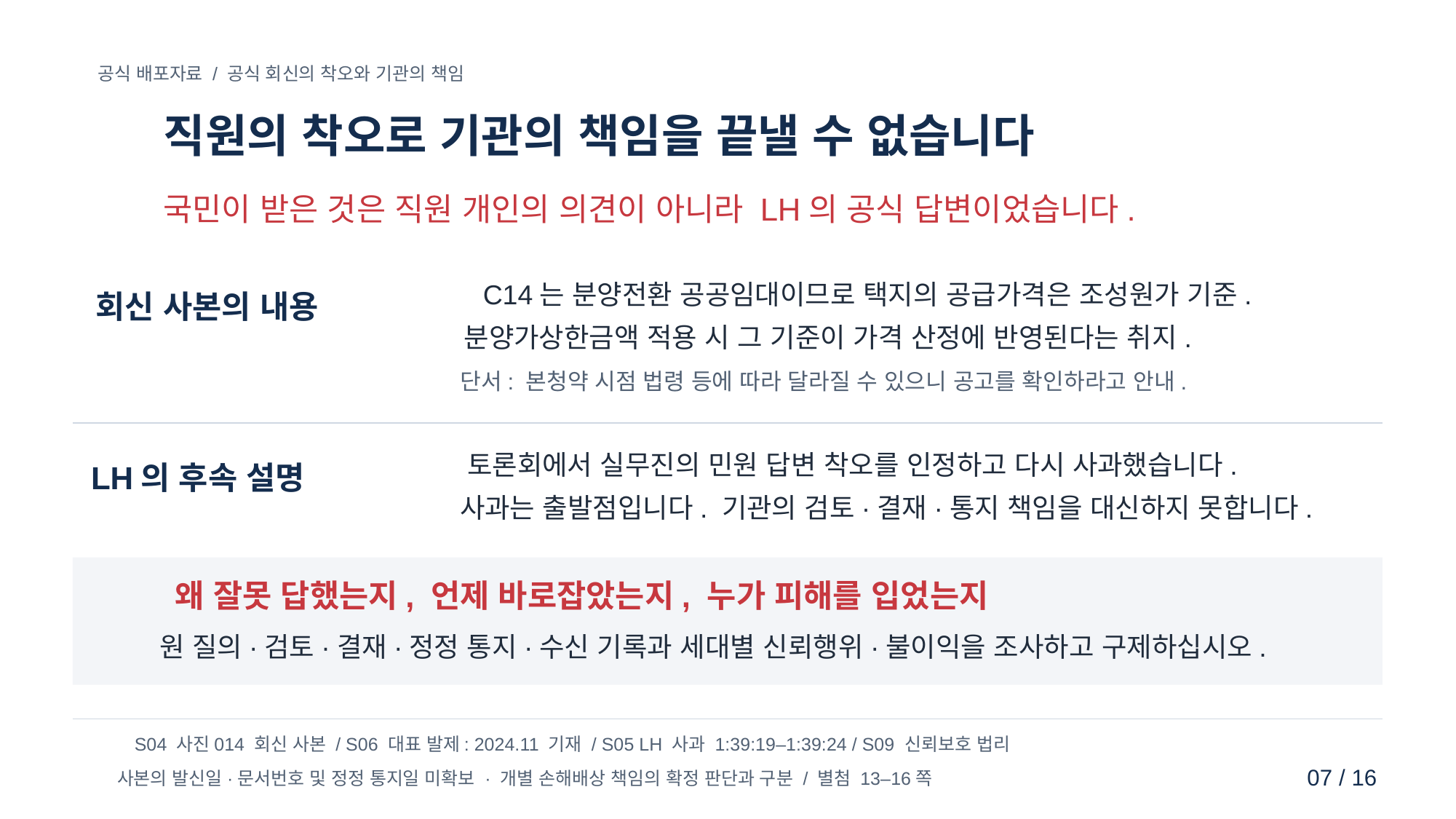

공식 배포자료 / 공식 회신의 착오와 기관의 책임
직원의 착오로 기관의 책임을 끝낼 수 없습니다
국민이 받은 것은 직원 개인의 의견이 아니라 LH의 공식 답변이었습니다.
C14는 분양전환 공공임대이므로 택지의 공급가격은 조성원가 기준.
회신 사본의 내용
분양가상한금액 적용 시 그 기준이 가격 산정에 반영된다는 취지.
단서: 본청약 시점 법령 등에 따라 달라질 수 있으니 공고를 확인하라고 안내.

토론회에서 실무진의 민원 답변 착오를 인정하고 다시 사과했습니다.
LH의 후속 설명
사과는 출발점입니다. 기관의 검토·결재·통지 책임을 대신하지 못합니다.

왜 잘못 답했는지, 언제 바로잡았는지, 누가 피해를 입었는지
원 질의·검토·결재·정정 통지·수신 기록과 세대별 신뢰행위·불이익을 조사하고 구제하십시오.

S04 사진014 회신 사본 / S06 대표 발제: 2024.11 기재 / S05 LH 사과 1:39:19–1:39:24 / S09 신뢰보호 법리
07 / 16
사본의 발신일·문서번호 및 정정 통지일 미확보 · 개별 손해배상 책임의 확정 판단과 구분 / 별첨 13–16쪽